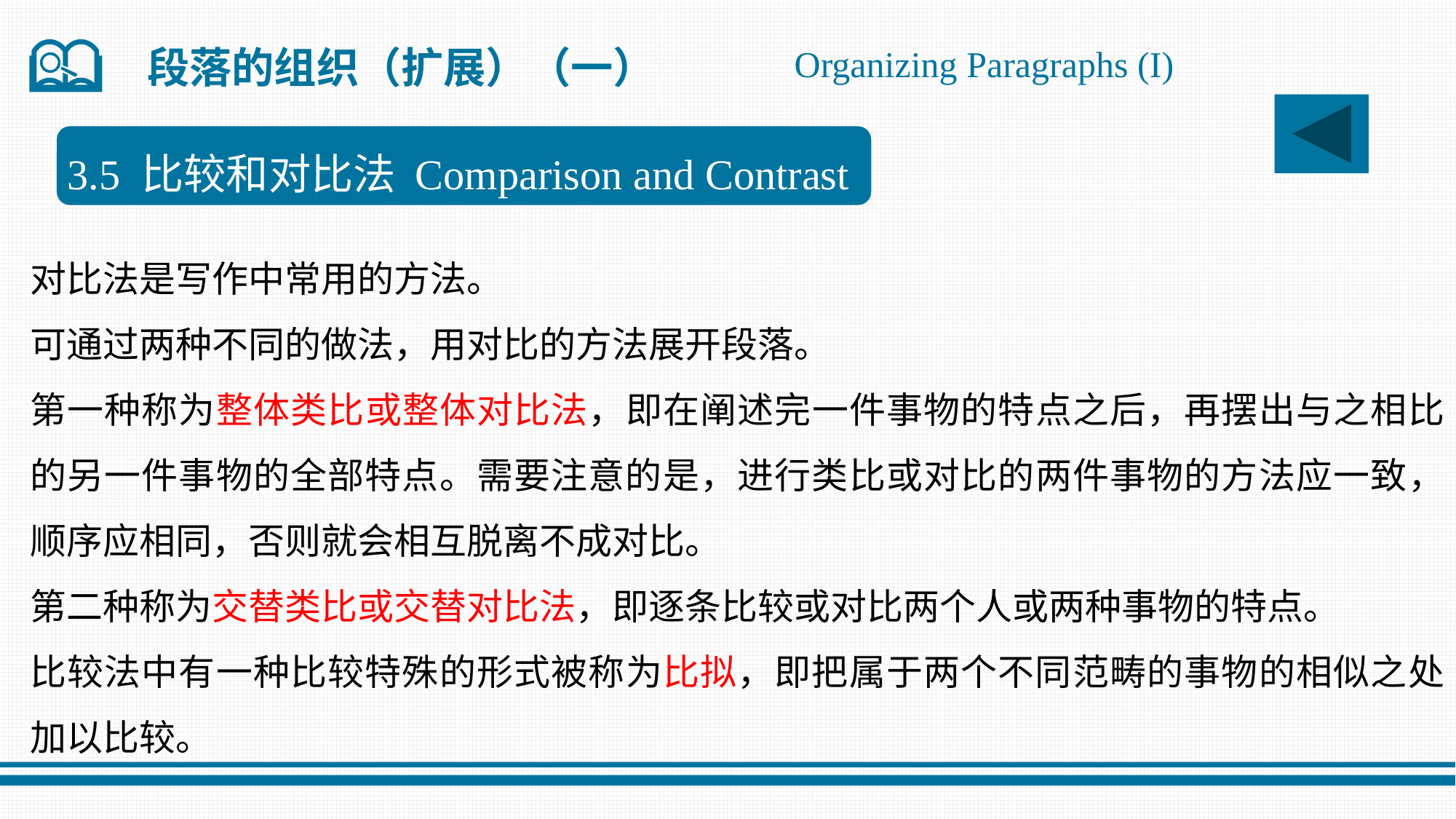

Organizing Paragraphs (I)
段落的组织（扩展）（一）

3.5 比较和对比法 Comparison and Contrast
对比法是写作中常用的方法。
可通过两种不同的做法，用对比的方法展开段落。
第一种称为整体类比或整体对比法，即在阐述完一件事物的特点之后，再摆出与之相比的另一件事物的全部特点。需要注意的是，进行类比或对比的两件事物的方法应一致，顺序应相同，否则就会相互脱离不成对比。
第二种称为交替类比或交替对比法，即逐条比较或对比两个人或两种事物的特点。
比较法中有一种比较特殊的形式被称为比拟，即把属于两个不同范畴的事物的相似之处加以比较。